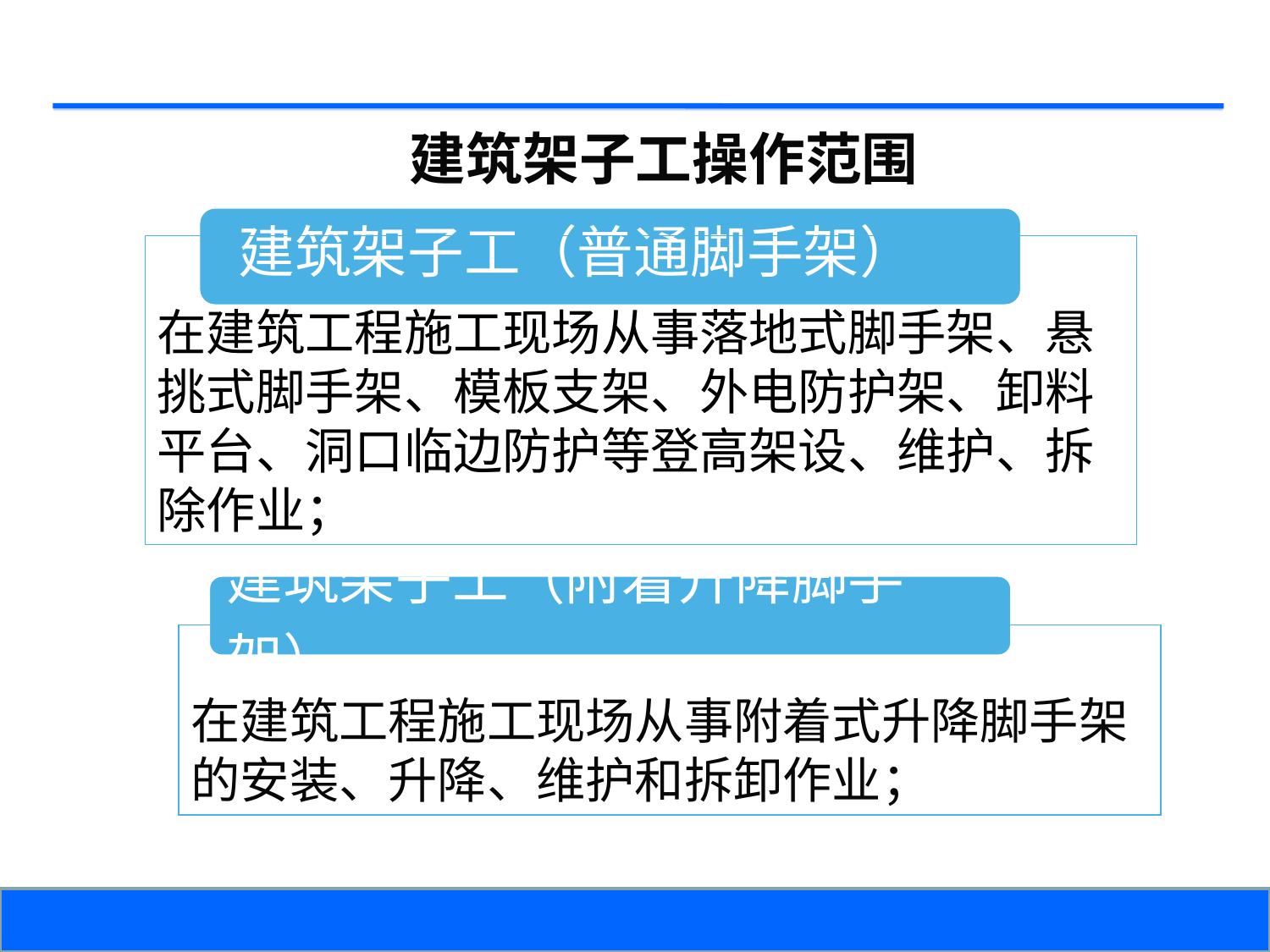

建筑架子工操作范围

建筑架子工（普通脚手架）

在建筑工程施工现场从事落地式脚手架、悬挑式脚手架、模板支架、外电防护架、卸料平台、洞口临边防护等登高架设、维护、拆除作业；
建筑架子工（附着升降脚手架）

在建筑工程施工现场从事附着式升降脚手架的安装、升降、维护和拆卸作业；